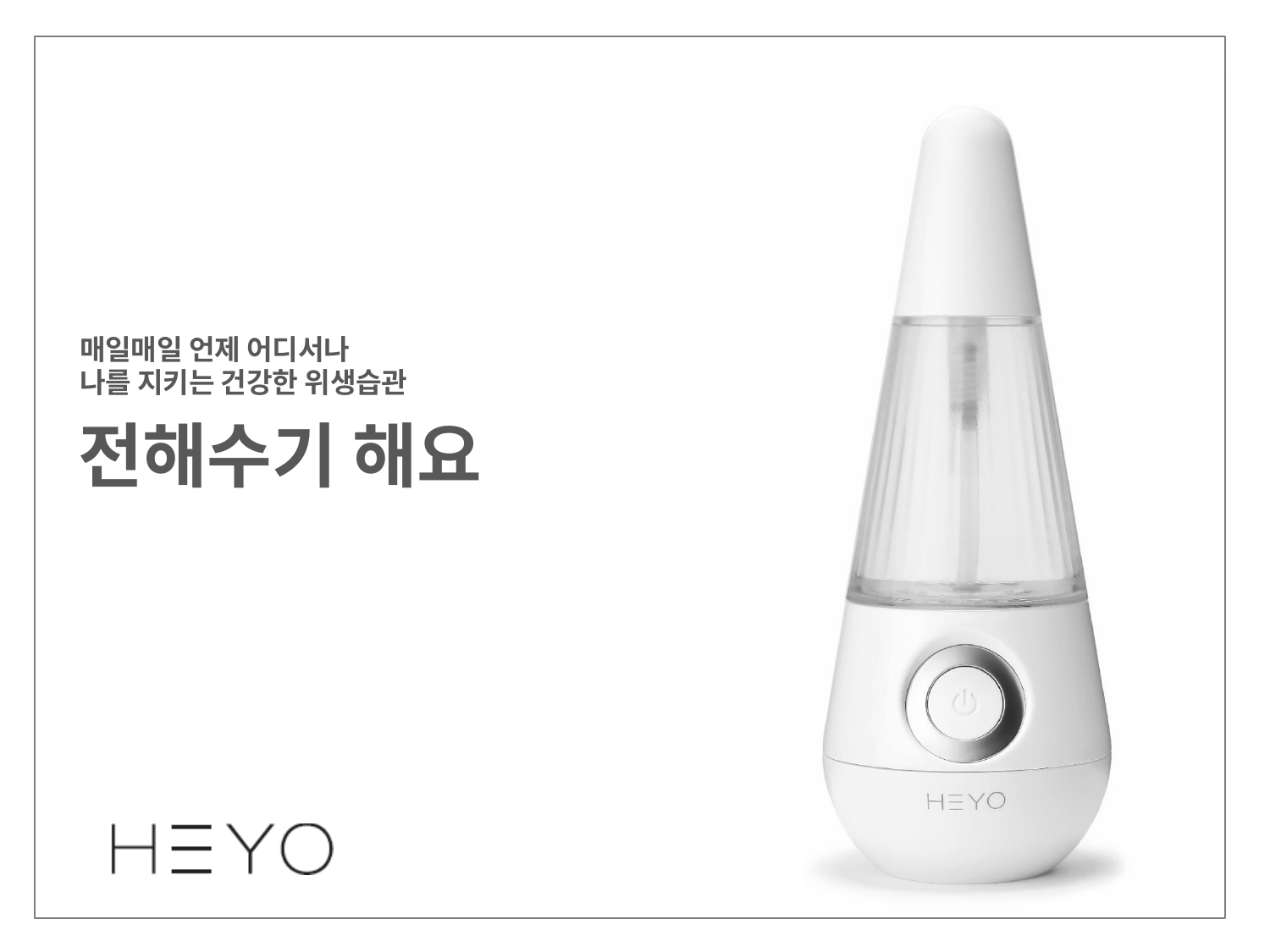

매일매일 언제 어디서나
나를 지키는 건강한 위생습관
# 전해수기 해요